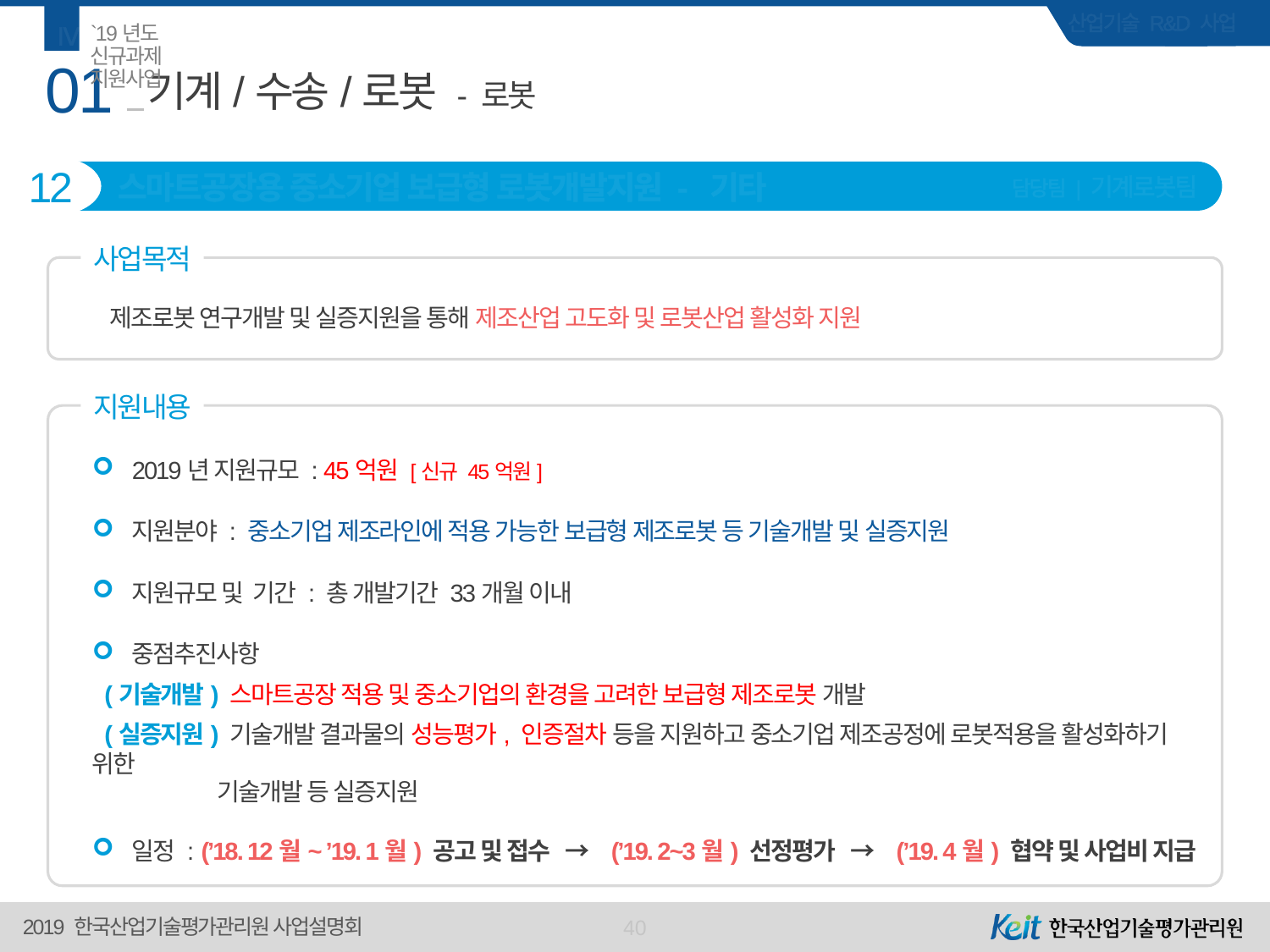

Ⅳ
`19년도 신규과제 지원사업
01
# 기계/수송/로봇 - 로봇
12
스마트공장용 중소기업 보급형 로봇개발지원 -  기타
담당팀 | 기계로봇팀
사업목적

제조로봇 연구개발 및 실증지원을 통해 제조산업 고도화 및 로봇산업 활성화 지원
지원내용

2019년 지원규모 : 45억원 [신규 45억원]

지원분야 : 중소기업 제조라인에 적용 가능한 보급형 제조로봇 등 기술개발 및 실증지원

지원규모 및  기간 : 총 개발기간 33개월 이내

중점추진사항
  (기술개발) 스마트공장 적용 및 중소기업의 환경을 고려한 보급형 제조로봇 개발
  (실증지원) 기술개발 결과물의 성능평가, 인증절차 등을 지원하고 중소기업 제조공정에 로봇적용을 활성화하기 위한
                       기술개발 등 실증지원

일정 : (’18. 12월~ ’19. 1월) 공고 및 접수   →   (’19. 2~3월) 선정평가   →   (’19. 4월) 협약 및 사업비 지급
40